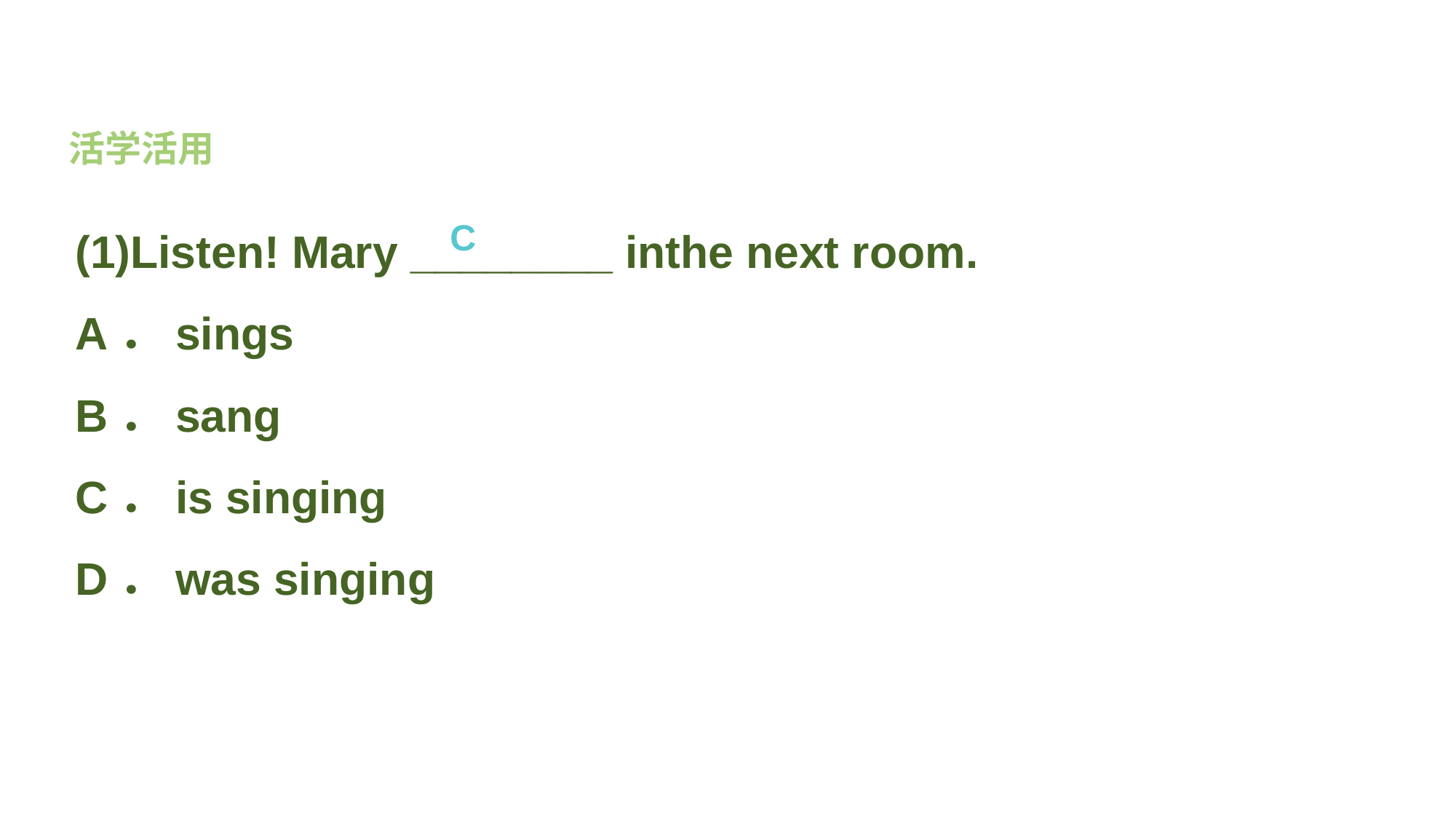

活学活用
(1)Listen! Mary ________ inthe next room.
A．sings
B．sang
C．is singing
D．was singing

C